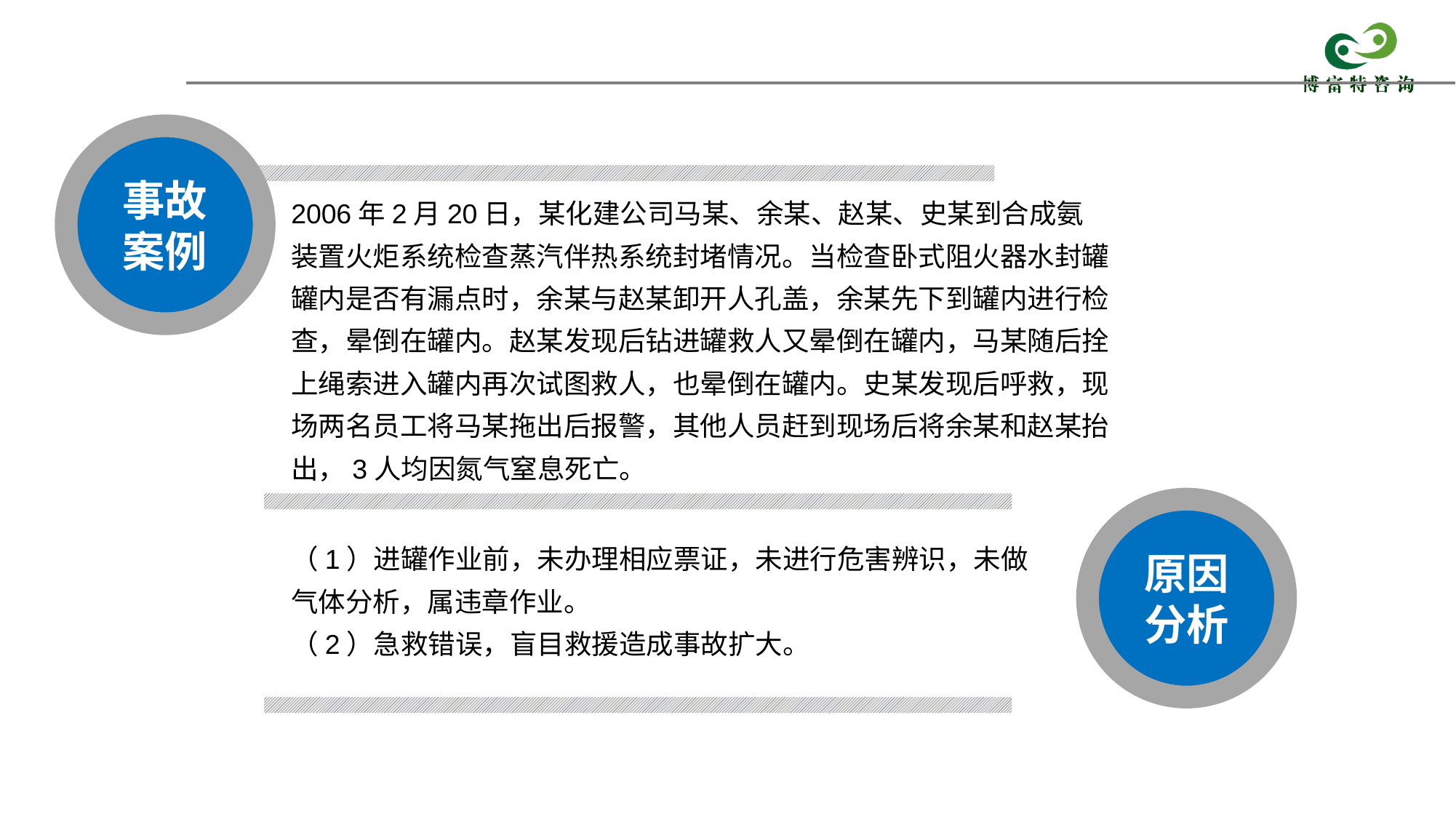

事故案例

2006年2月20日，某化建公司马某、余某、赵某、史某到合成氨装置火炬系统检查蒸汽伴热系统封堵情况。当检查卧式阻火器水封罐罐内是否有漏点时，余某与赵某卸开人孔盖，余某先下到罐内进行检查，晕倒在罐内。赵某发现后钻进罐救人又晕倒在罐内，马某随后拴上绳索进入罐内再次试图救人，也晕倒在罐内。史某发现后呼救，现场两名员工将马某拖出后报警，其他人员赶到现场后将余某和赵某抬出，3人均因氮气窒息死亡。

原因分析
（1）进罐作业前，未办理相应票证，未进行危害辨识，未做气体分析，属违章作业。
（2）急救错误，盲目救援造成事故扩大。